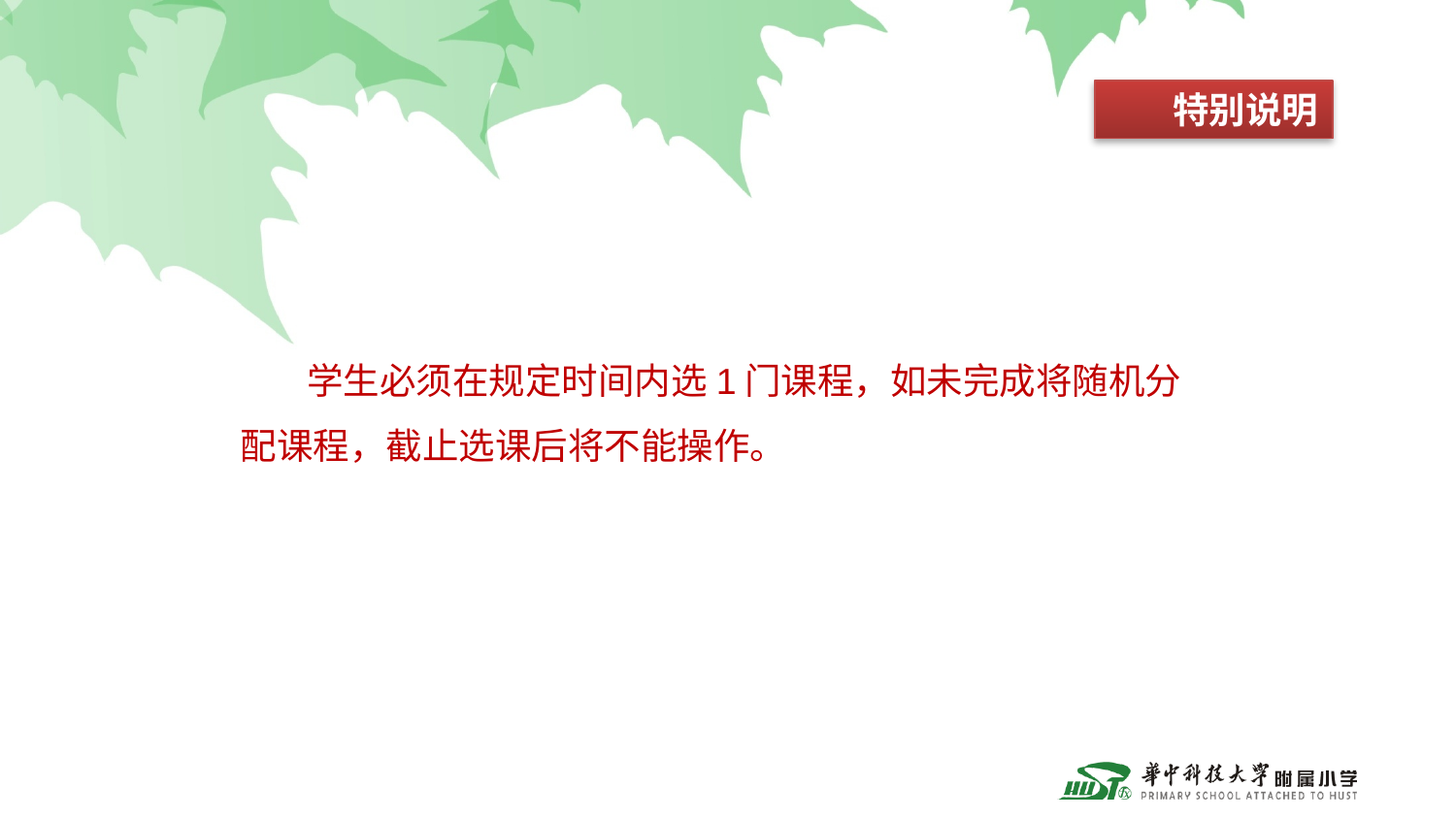

特别说明
       学生必须在规定时间内选1门课程，如未完成将随机分配课程，截止选课后将不能操作。